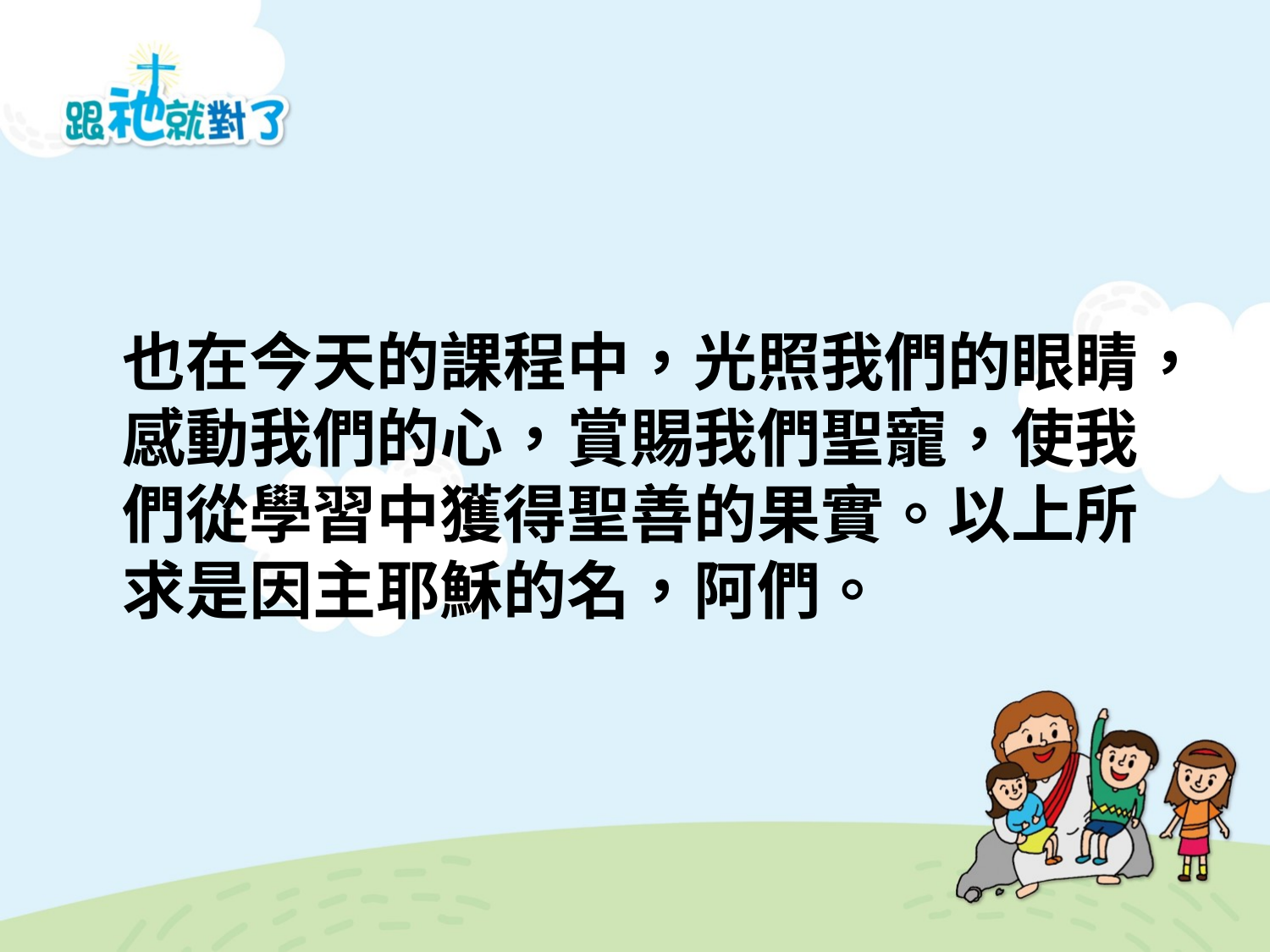

也在今天的課程中，光照我們的眼睛，感動我們的心，賞賜我們聖寵，使我們從學習中獲得聖善的果實。以上所求是因主耶穌的名，阿們。